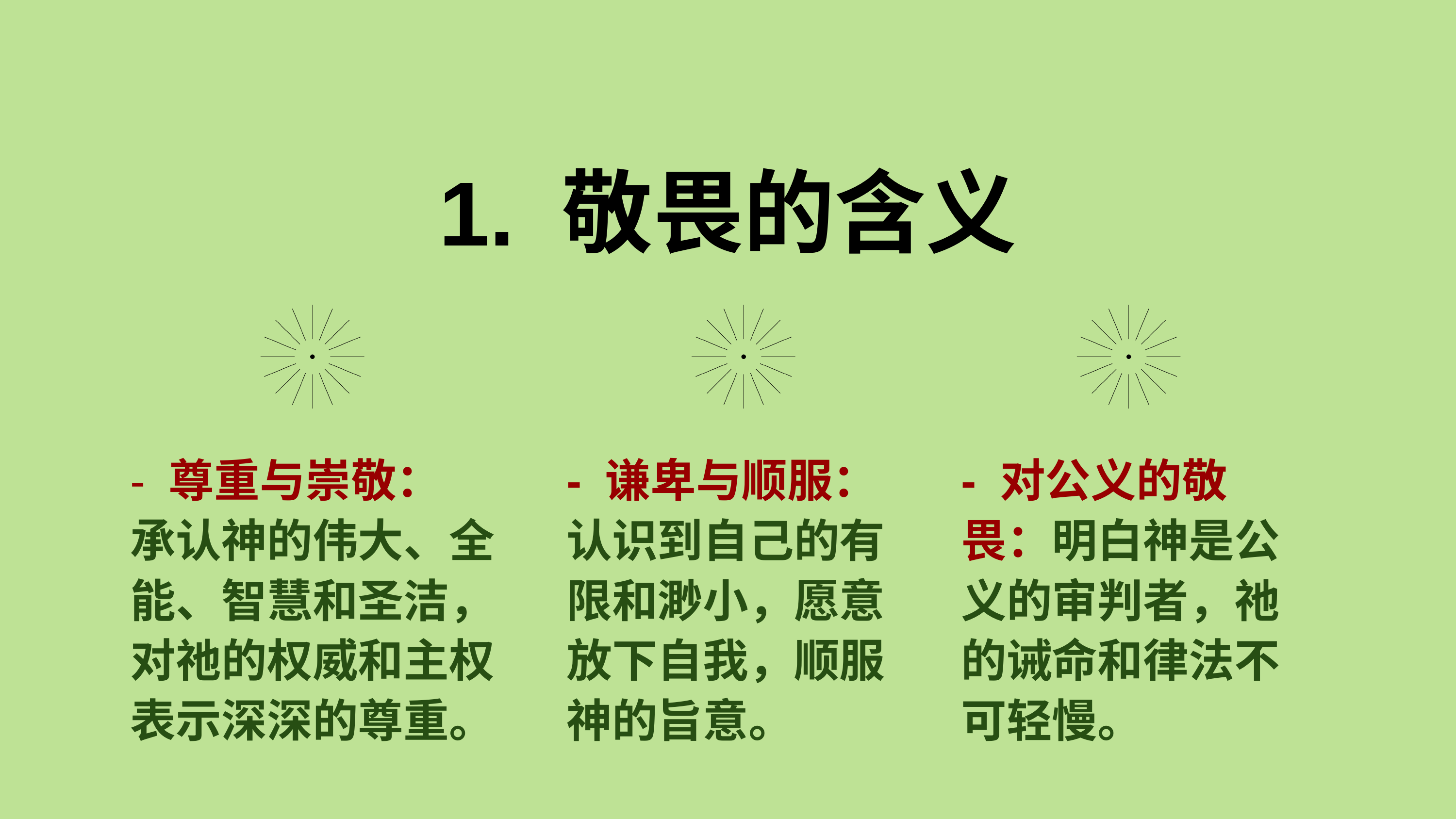

1. 敬畏的含义

- 尊重与崇敬：
承认神的伟大、全能、智慧和圣洁，对祂的权威和主权表示深深的尊重。
- 谦卑与顺服：
认识到自己的有限和渺小，愿意放下自我，顺服神的旨意。
- 对公义的敬畏：明白神是公义的审判者，祂的诫命和律法不可轻慢。